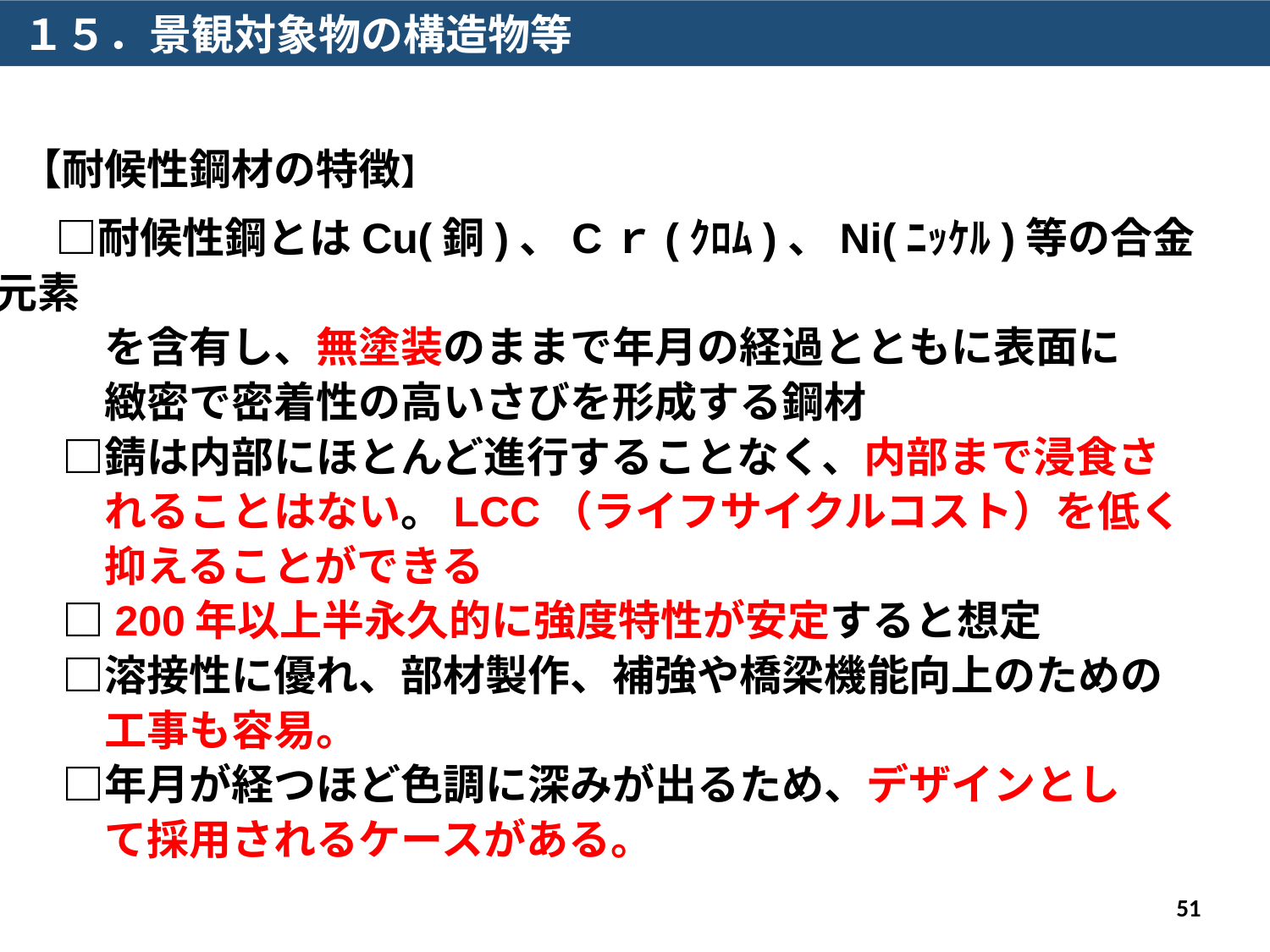

１５．景観対象物の構造物等
【耐候性鋼材の特徴】
　□耐候性鋼とはCu(銅)、Cｒ(ｸﾛﾑ)、Ni(ﾆｯｹﾙ)等の合金元素
　　を含有し、無塗装のままで年月の経過とともに表面に
　　緻密で密着性の高いさびを形成する鋼材
　□錆は内部にほとんど進行することなく、内部まで浸食さ
　　れることはない。LCC（ライフサイクルコスト）を低く
　　抑えることができる
　□200年以上半永久的に強度特性が安定すると想定
　□溶接性に優れ、部材製作、補強や橋梁機能向上のための
　　工事も容易。
　□年月が経つほど色調に深みが出るため、デザインとし
　　て採用されるケースがある。

51